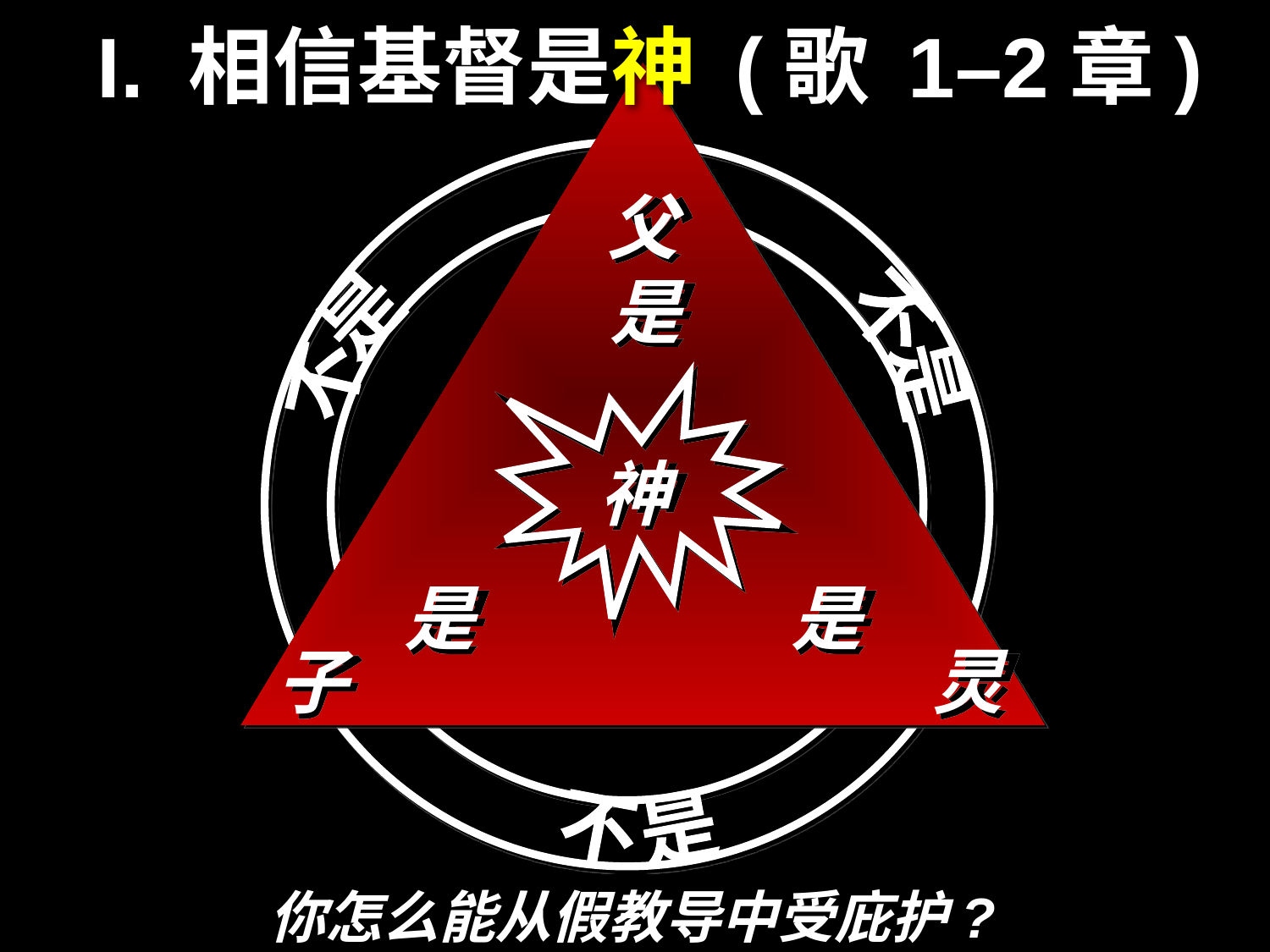

I. 相信基督是神
(歌 1–2章)

父
是
不是
不是

神
是
是
子
灵
不是
你怎么能从假教导中受庇护?